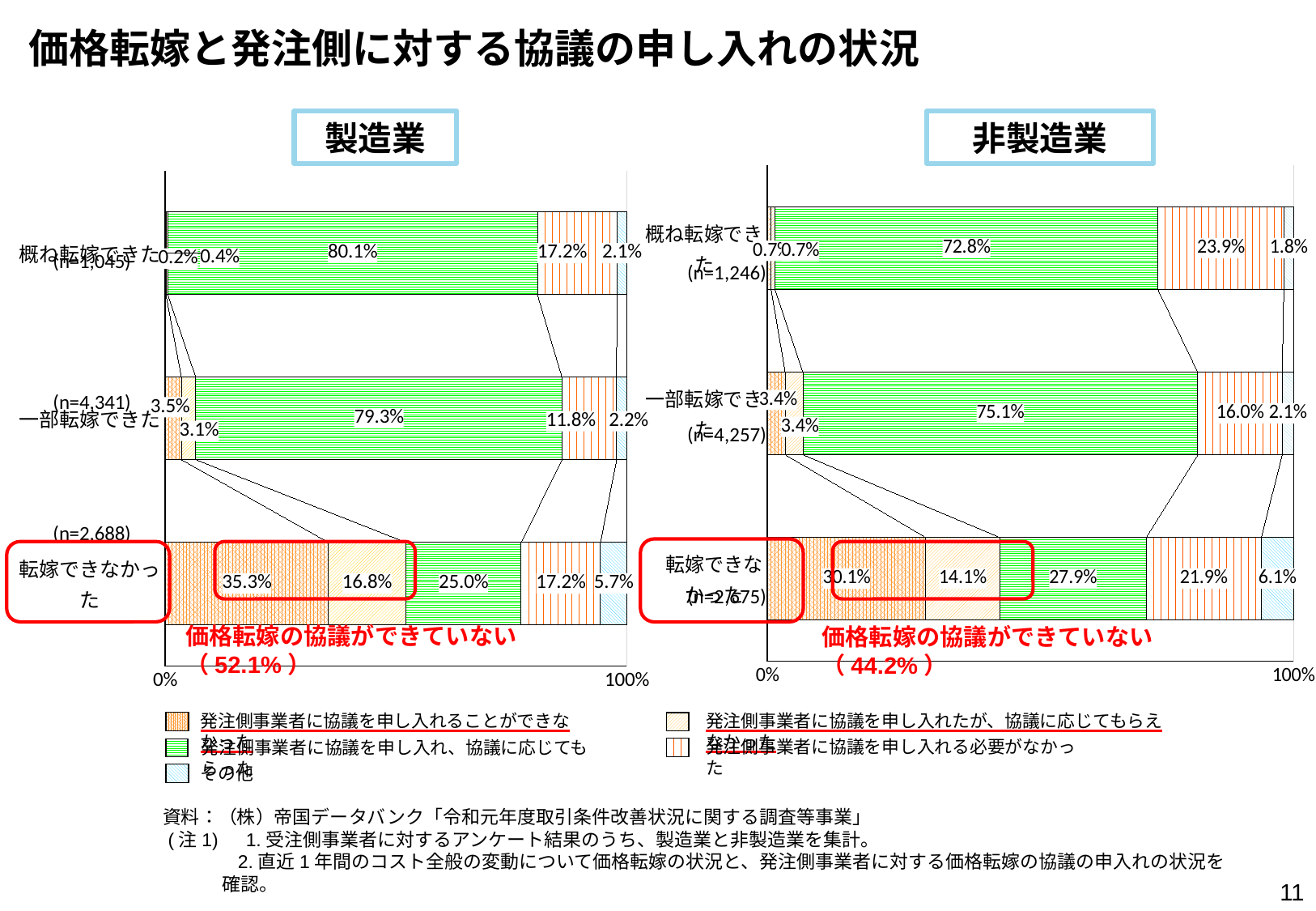

価格転嫁と発注側に対する協議の申し入れの状況
製造業
非製造業

### Chart

| Category | 発注側事業者に協議を申し入れることができなかった | 発注側事業者に協議を申し入れたが､協議に応じてもらえなかった | 発注側事業者に協議を申し入れ､協議に応じてもらった | 発注側事業者に協議を申し入れる必要がなかった | その他 |
|---|---|---|---|---|---|
| 転嫁できなかった | 805.0 | 376.0 | 745.0 | 585.0 | 164.0 |
| 一部転嫁できた | 145.0 | 143.0 | 3195.0 | 683.0 | 91.0 |
| 概ね転嫁できた | 9.0 | 9.0 | 907.0 | 298.0 | 23.0 |

### Chart

| Category | 発注側事業者に協議を申し入れることができなかった | 発注側事業者に協議を申し入れたが､協議に応じてもらえなかった | 発注側事業者に協議を申し入れ､協議に応じてもらった | 発注側事業者に協議を申し入れる必要がなかった | その他 |
|---|---|---|---|---|---|
| 転嫁できなかった | 950.0 | 451.0 | 673.0 | 462.0 | 152.0 |
| 一部転嫁できた | 154.0 | 135.0 | 3444.0 | 514.0 | 94.0 |
| 概ね転嫁できた | 2.0 | 4.0 | 837.0 | 180.0 | 22.0 |
(n=1,246)

(n=4,257)

(n=2,675)

価格転嫁の協議ができていない（52.1%）
価格転嫁の協議ができていない（44.2%）
発注側事業者に協議を申し入れることができなかった

発注側事業者に協議を申し入れたが、協議に応じてもらえなかった

発注側事業者に協議を申し入れる必要がなかった

発注側事業者に協議を申し入れ、協議に応じてもらった

その他

資料：（株）帝国データバンク「令和元年度取引条件改善状況に関する調査等事業」
 (注1)　1.受注側事業者に対するアンケート結果のうち、製造業と非製造業を集計。
　 2.直近1年間のコスト全般の変動について価格転嫁の状況と、発注側事業者に対する価格転嫁の協議の申入れの状況を確認。
11